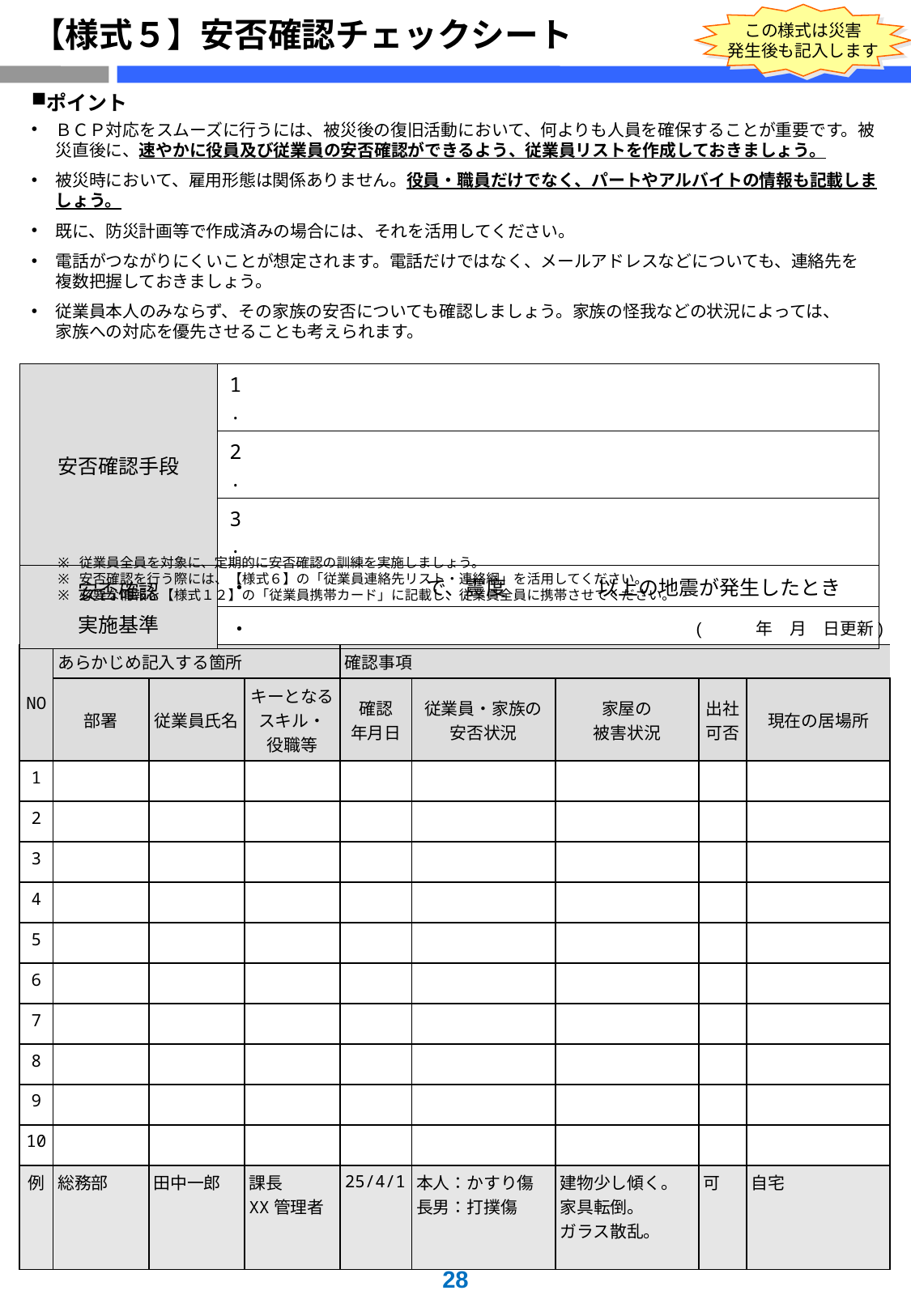

# 【様式５】安否確認チェックシート
この様式は災害
発生後も記入します
ポイント
ＢＣＰ対応をスムーズに行うには、被災後の復旧活動において、何よりも人員を確保することが重要です。被災直後に、速やかに役員及び従業員の安否確認ができるよう、従業員リストを作成しておきましょう。
被災時において、雇用形態は関係ありません。役員・職員だけでなく、パートやアルバイトの情報も記載しましょう。
既に、防災計画等で作成済みの場合には、それを活用してください。
電話がつながりにくいことが想定されます。電話だけではなく、メールアドレスなどについても、連絡先を
複数把握しておきましょう。
従業員本人のみならず、その家族の安否についても確認しましょう。家族の怪我などの状況によっては、
家族への対応を優先させることも考えられます。
| 安否確認手段 | 1. |  |  |  |  |
| --- | --- | --- | --- | --- | --- |
|  | 2. |  |  |  |  |
|  | 3. |  |  |  |  |
| 安否確認 実施基準 | ・ |  | で、震度 |  | 以上の地震が発生したとき |
|  | ・ |  |  |  |  |
従業員全員を対象に、定期的に安否確認の訓練を実施しましょう。
安否確認を行う際には、【様式６】の「従業員連絡先リスト・連絡網」を活用してください。
必要な情報を【様式１２】の「従業員携帯カード」に記載し、従業員全員に携帯させてください。
(　　　年　月　日更新)
| NO | あらかじめ記入する箇所 |  |  | 確認事項 |  |  |  |  |
| --- | --- | --- | --- | --- | --- | --- | --- | --- |
|  | 部署 | 従業員氏名 | キーとなる スキル・ 役職等 | 確認 年月日 | 従業員・家族の 安否状況 | 家屋の 被害状況 | 出社 可否 | 現在の居場所 |
| 1 |  |  |  |  |  |  |  |  |
| 2 |  |  |  |  |  |  |  |  |
| 3 |  |  |  |  |  |  |  |  |
| 4 |  |  |  |  |  |  |  |  |
| 5 |  |  |  |  |  |  |  |  |
| 6 |  |  |  |  |  |  |  |  |
| 7 |  |  |  |  |  |  |  |  |
| 8 |  |  |  |  |  |  |  |  |
| 9 |  |  |  |  |  |  |  |  |
| 10 |  |  |  |  |  |  |  |  |
| 例 | 総務部 | 田中一郎 | 課長 XX管理者 | 25/4/1 | 本人：かすり傷 長男：打撲傷 | 建物少し傾く。家具転倒。 ガラス散乱。 | 可 | 自宅 |
28